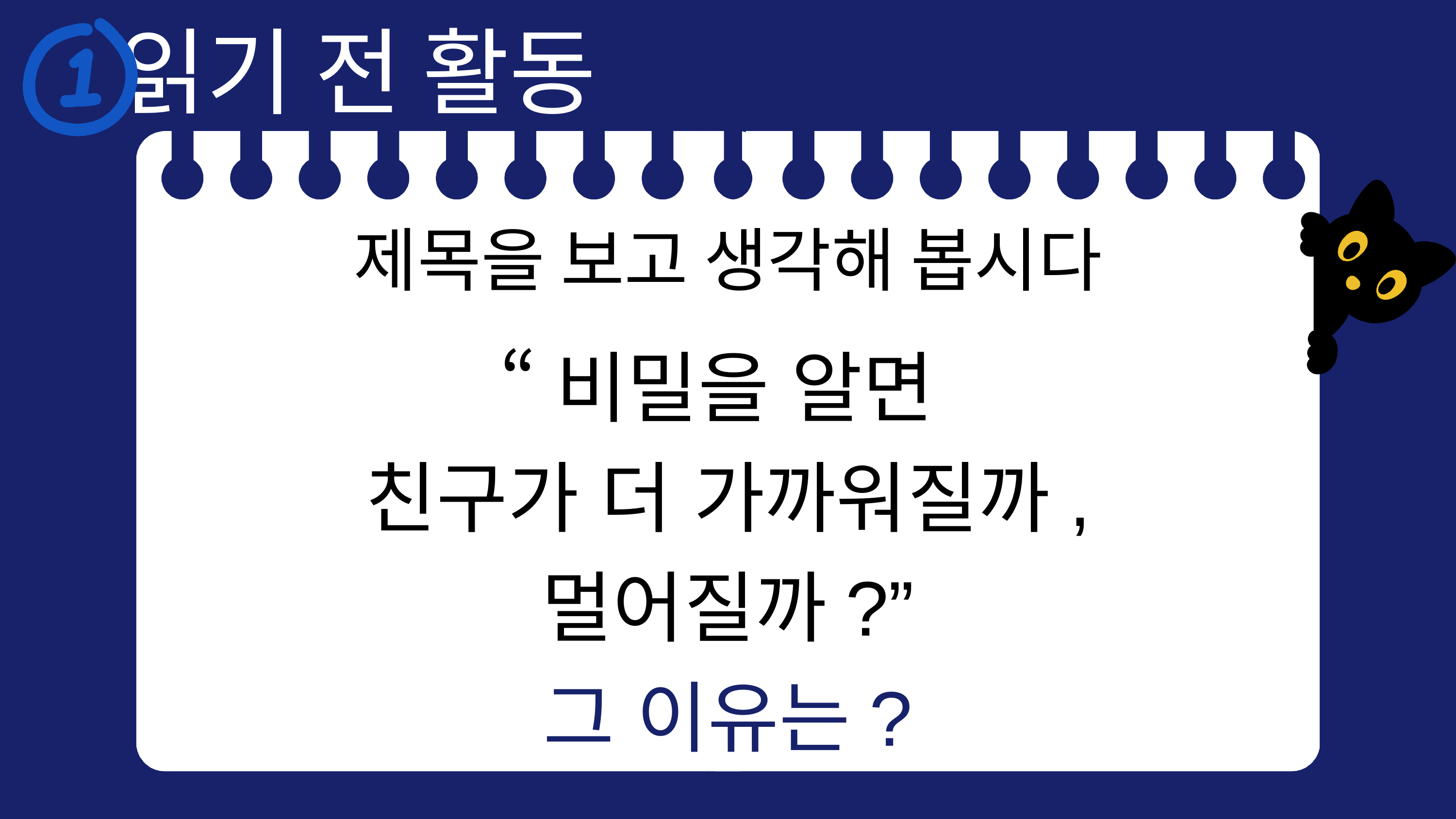

읽기 전 활동

“비밀을 알면
친구가 더 가까워질까, 멀어질까?”
그 이유는?
제목을 보고 생각해 봅시다